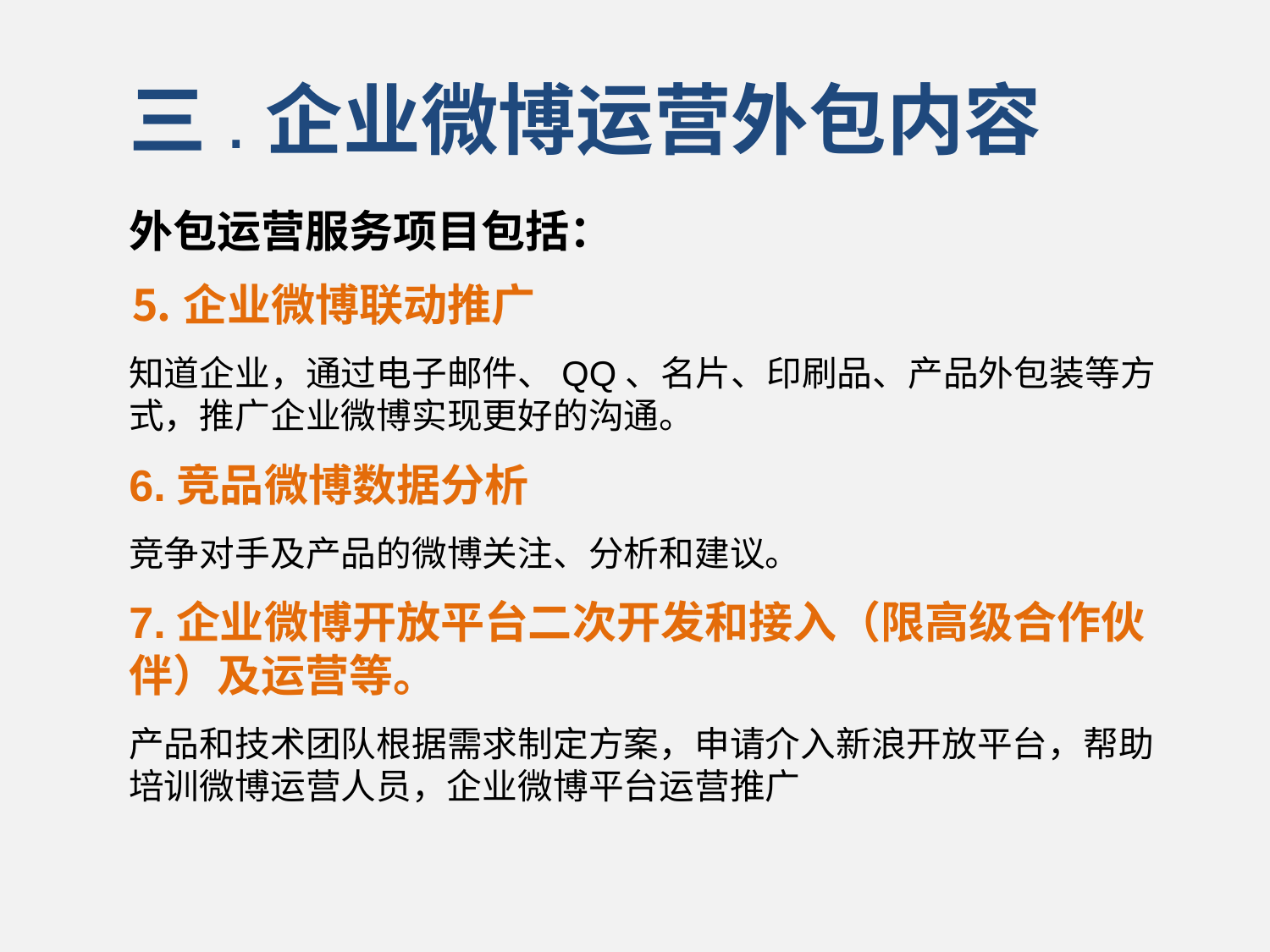

# 三.企业微博运营外包内容
外包运营服务项目包括：
⒌企业微博联动推广
知道企业，通过电子邮件、QQ、名片、印刷品、产品外包装等方式，推广企业微博实现更好的沟通。
6.竞品微博数据分析
竞争对手及产品的微博关注、分析和建议。
7.企业微博开放平台二次开发和接入（限高级合作伙伴）及运营等。
产品和技术团队根据需求制定方案，申请介入新浪开放平台，帮助培训微博运营人员，企业微博平台运营推广